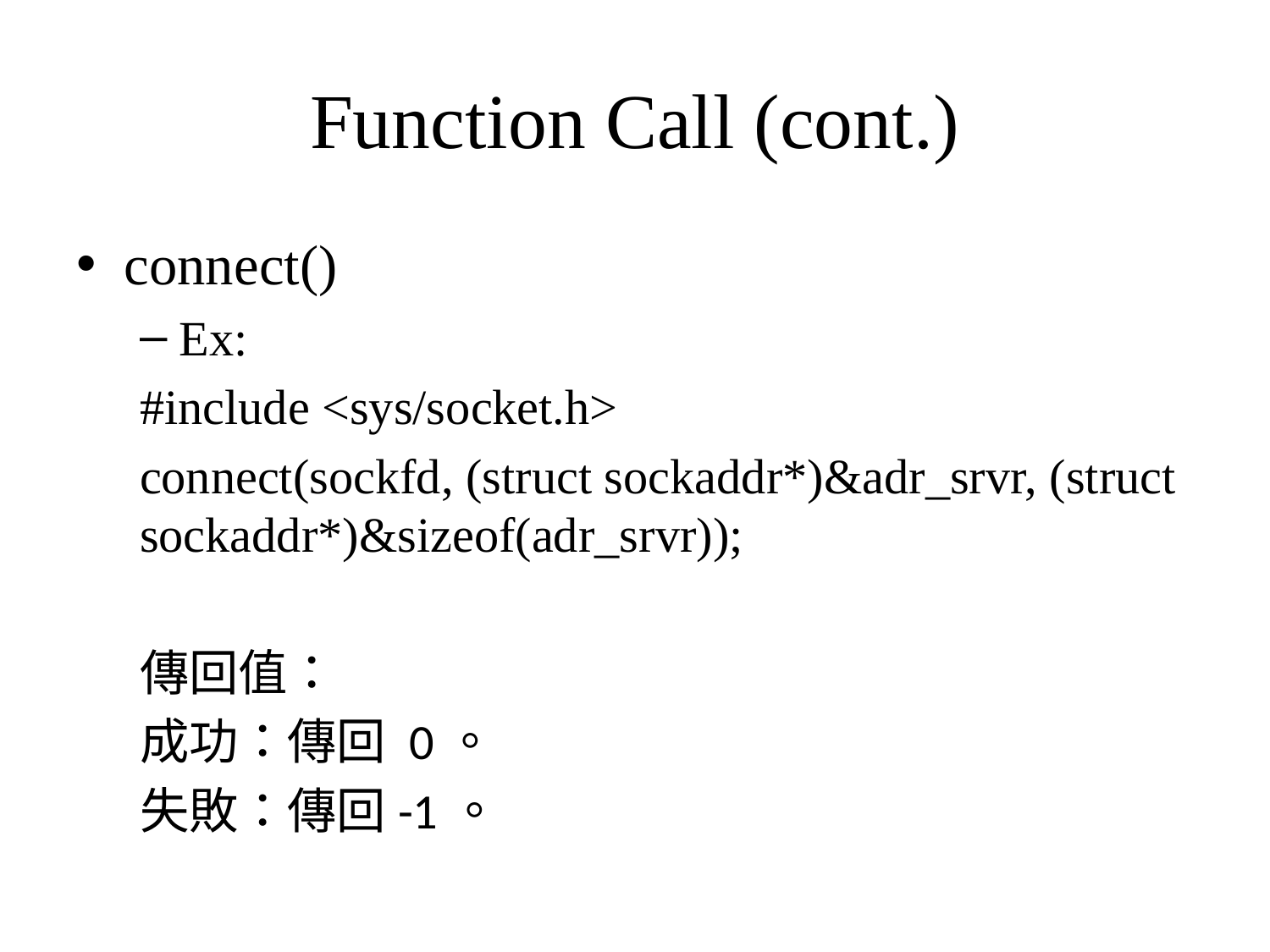

# Function Call (cont.)
connect()
Ex:
#include <sys/socket.h>
connect(sockfd, (struct sockaddr*)&adr_srvr, (struct sockaddr*)&sizeof(adr_srvr));

傳回值：
成功：傳回 0。
失敗：傳回-1。